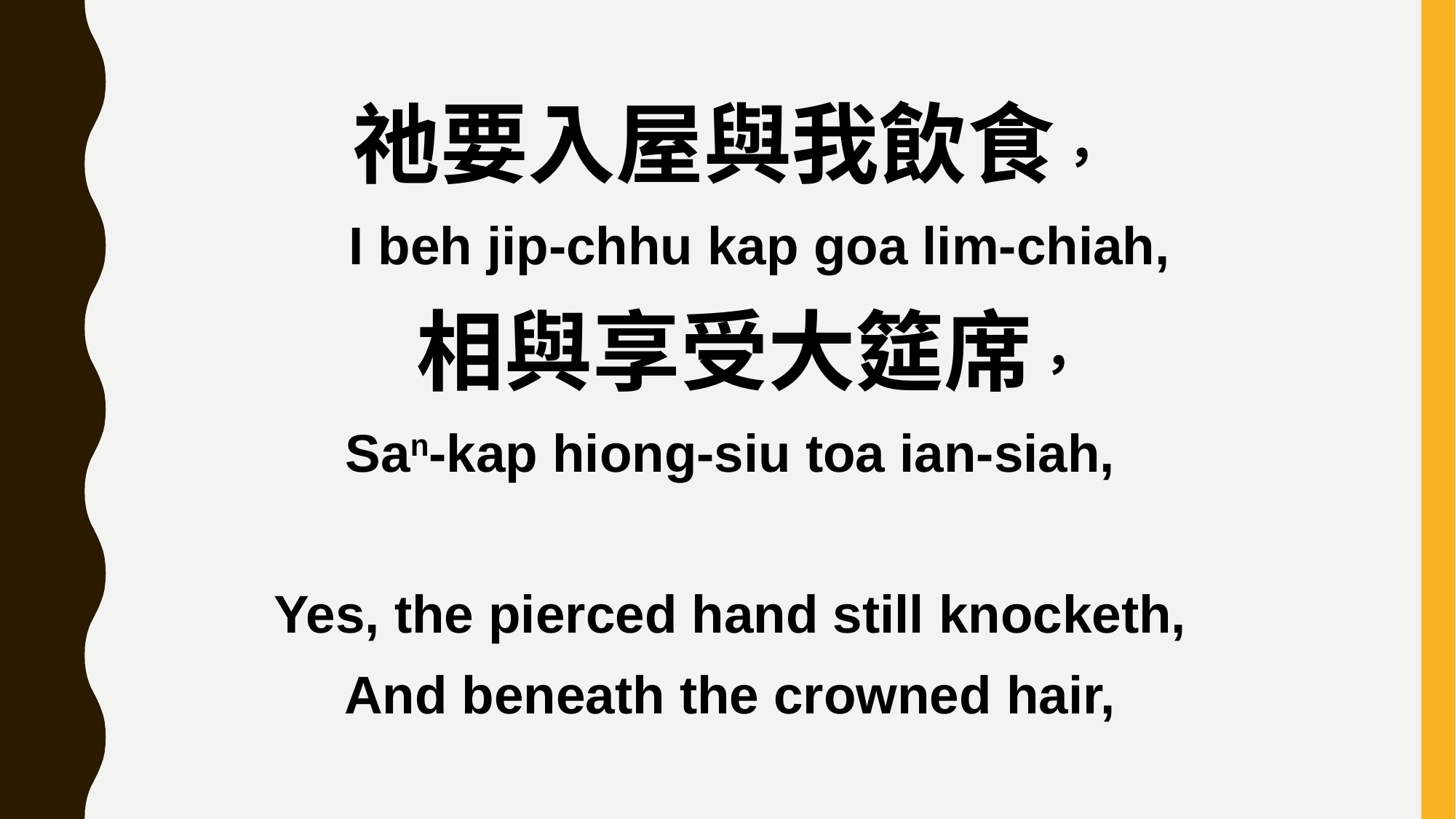

祂要入屋與我飲食，
    I beh jip-chhu kap goa lim-chiah,
 相與享受大筵席，
San-kap hiong-siu toa ian-siah,

Yes, the pierced hand still knocketh,
And beneath the crowned hair,